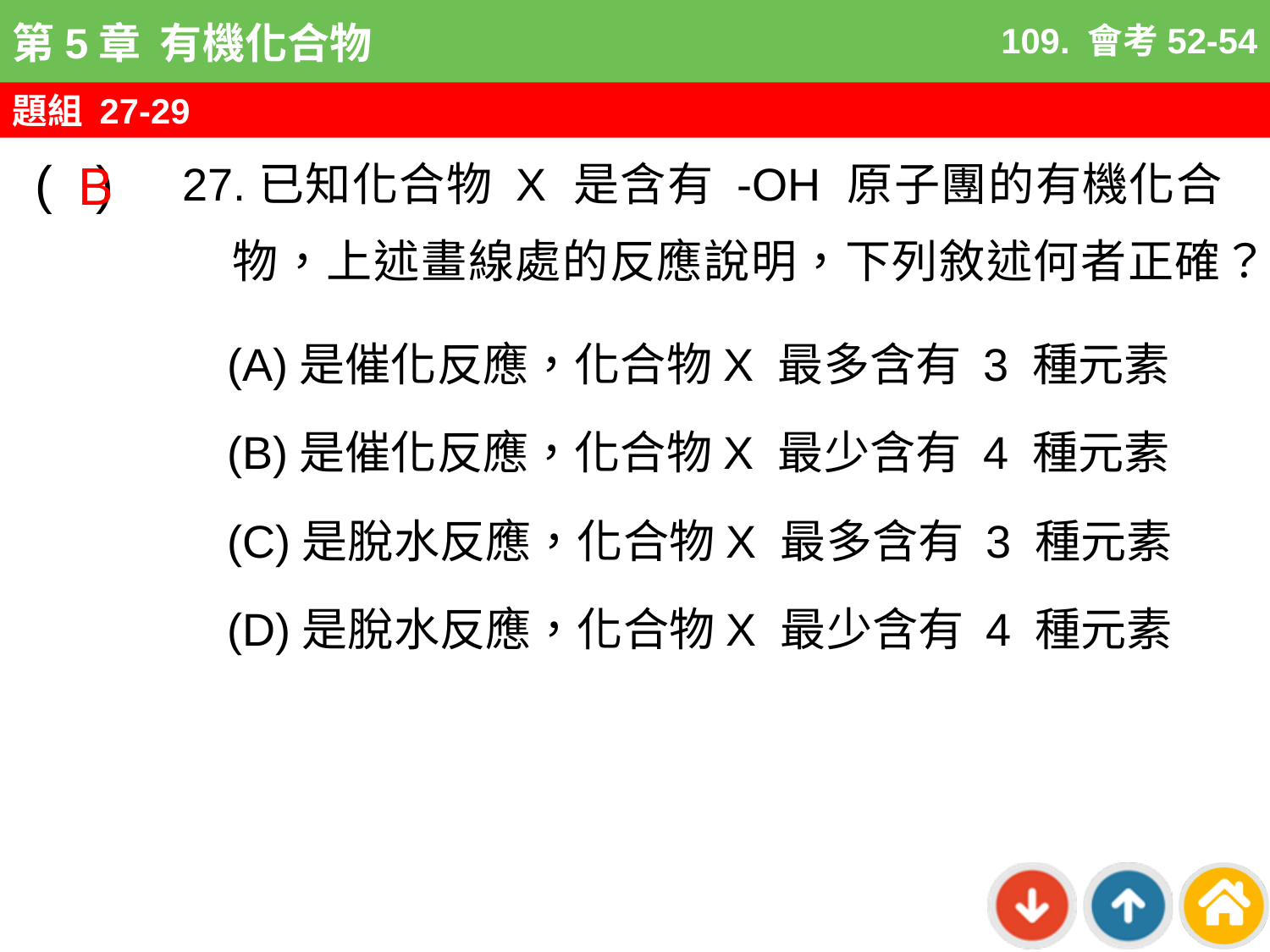

109. 會考52-54
題組 27-29
B
27.已知化合物 X 是含有 -OH 原子團的有機化合物，上述畫線處的反應說明，下列敘述何者正確？
(   )
(A)是催化反應，化合物X 最多含有 3 種元素
(B)是催化反應，化合物X 最少含有 4 種元素
(C)是脫水反應，化合物X 最多含有 3 種元素
(D)是脫水反應，化合物X 最少含有 4 種元素